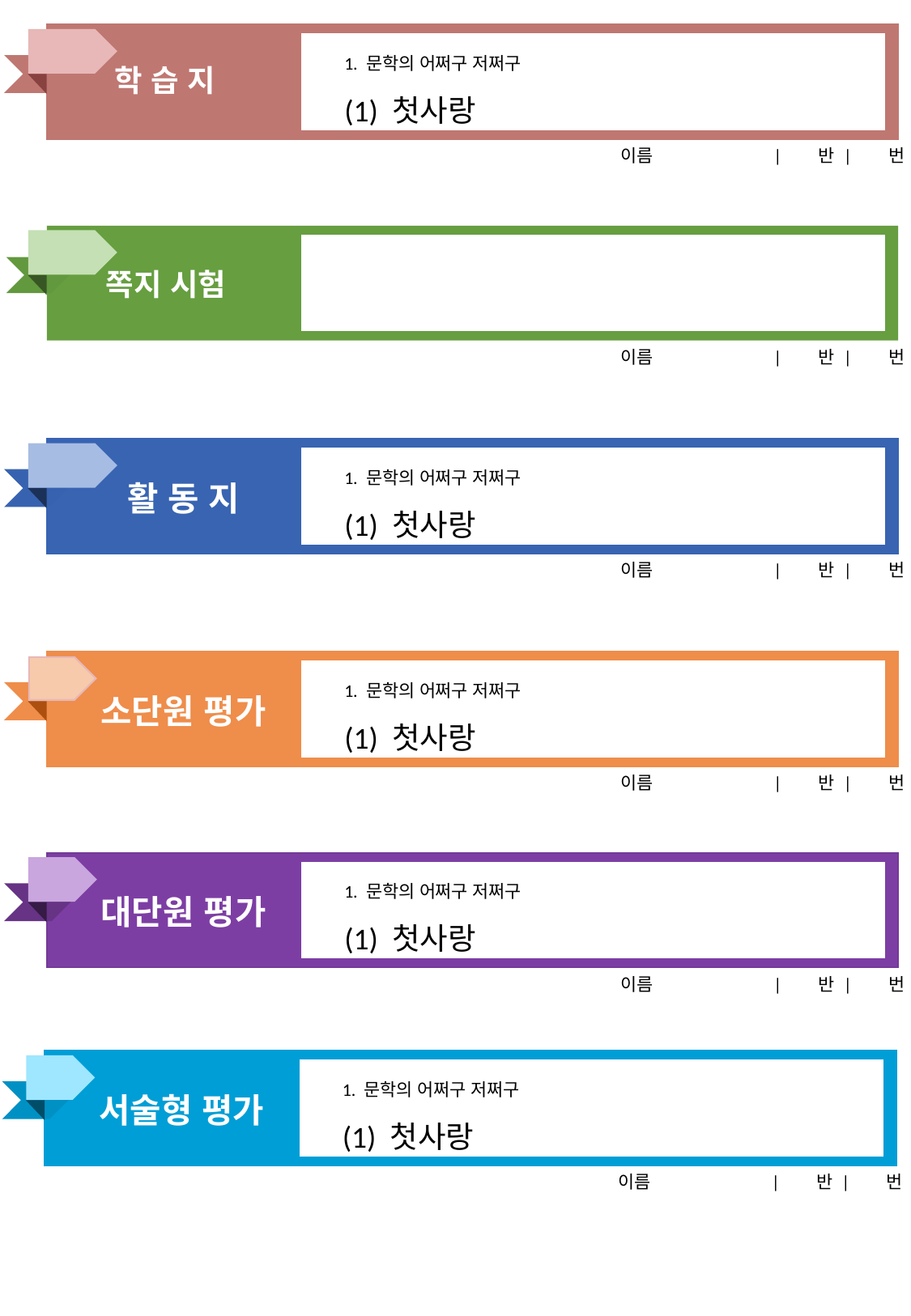

1. 문학의 어쩌구 저쩌구
(1) 첫사랑
학 습 지
이름                        |        반 |        번 |

이름                        |        반 |        번 |
쪽지 시험

1. 문학의 어쩌구 저쩌구
(1) 첫사랑
활 동 지
이름                        |        반 |        번 |

1. 문학의 어쩌구 저쩌구
(1) 첫사랑
소단원 평가
이름                        |        반 |        번 |

1. 문학의 어쩌구 저쩌구
(1) 첫사랑
대단원 평가
이름                        |        반 |        번 |

1. 문학의 어쩌구 저쩌구
(1) 첫사랑
서술형 평가
이름                        |        반 |        번 |